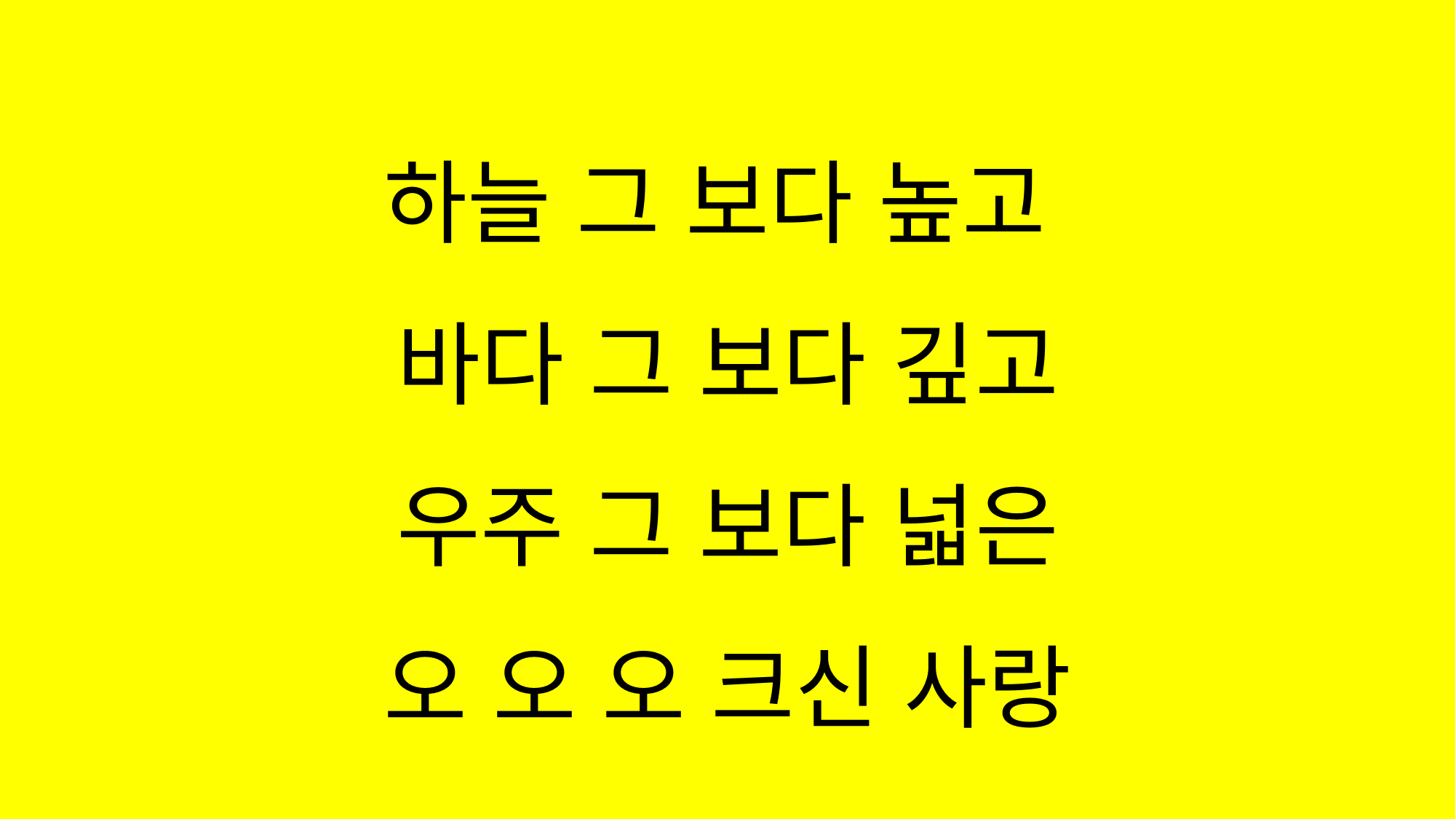

#
하늘 그 보다 높고

바다 그 보다 깊고

우주 그 보다 넓은

오 오 오 크신 사랑